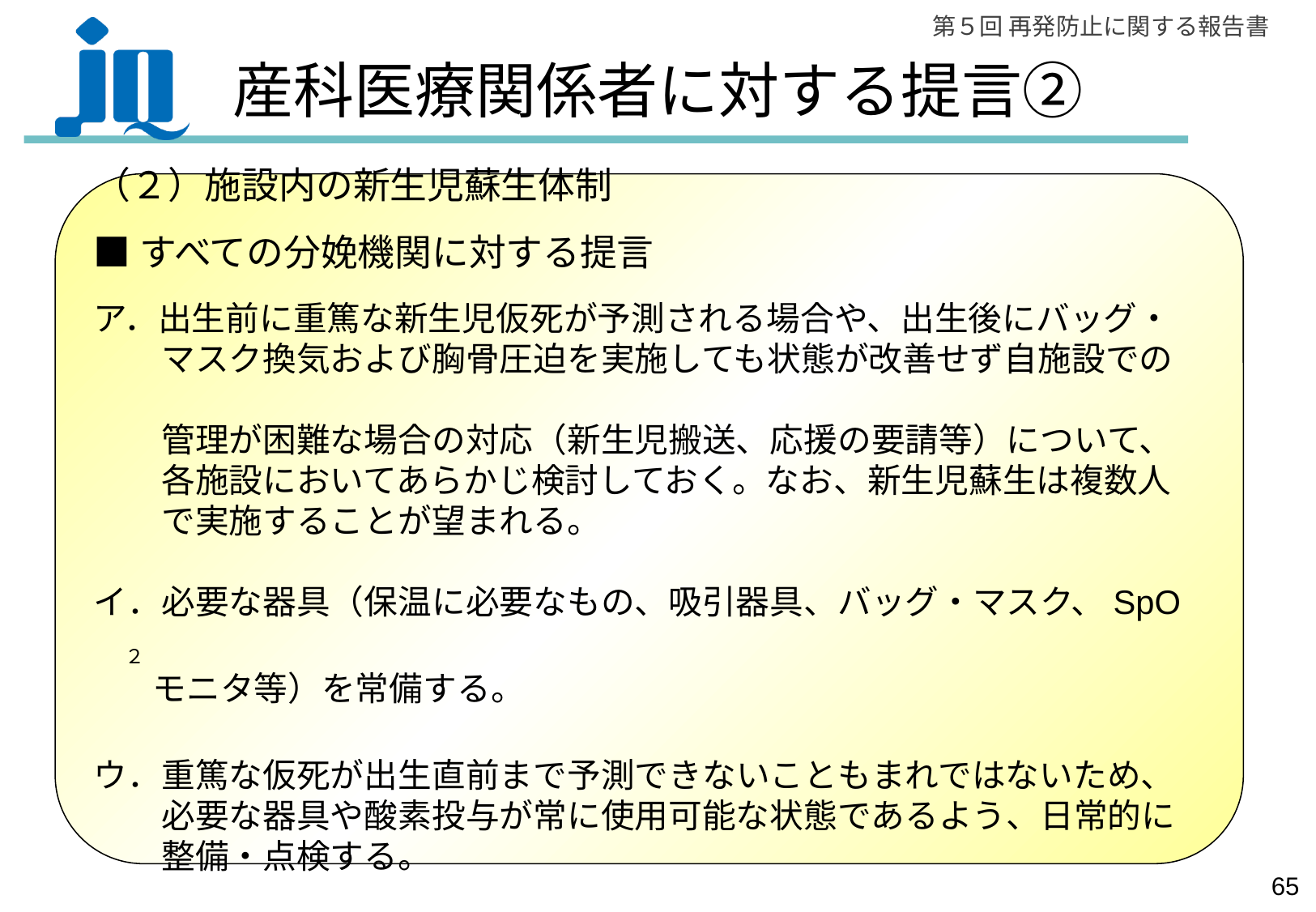

# 産科医療関係者に対する提言②
（２）施設内の新生児蘇生体制

■すべての分娩機関に対する提言

ア．出生前に重篤な新生児仮死が予測される場合や、出生後にバッグ・
　　マスク換気および胸骨圧迫を実施しても状態が改善せず自施設での
　　管理が困難な場合の対応（新生児搬送、応援の要請等）について、
　　各施設においてあらかじ検討しておく。なお、新生児蘇生は複数人
　　で実施することが望まれる。

イ．必要な器具（保温に必要なもの、吸引器具、バッグ・マスク、SpO２
　　　モニタ等）を常備する。

ウ．重篤な仮死が出生直前まで予測できないこともまれではないため、
　　必要な器具や酸素投与が常に使用可能な状態であるよう、日常的に
　　整備・点検する。
65